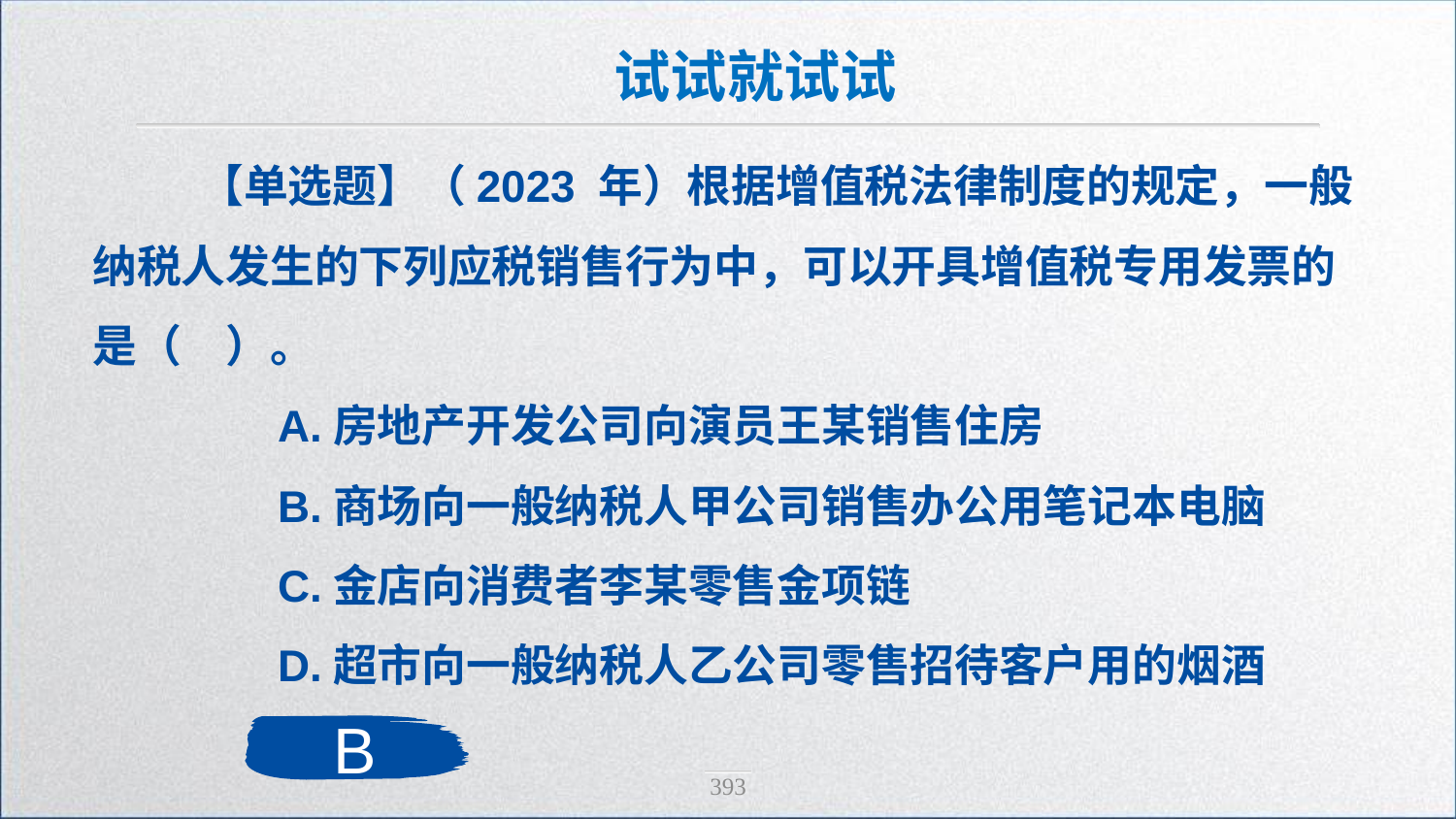

试试就试试
 【单选题】（2023 年）根据增值税法律制度的规定，一般纳税人发生的下列应税销售行为中，可以开具增值税专用发票的是（　）。
　　A.房地产开发公司向演员王某销售住房
　　B.商场向一般纳税人甲公司销售办公用笔记本电脑
　　C.金店向消费者李某零售金项链
　　D.超市向一般纳税人乙公司零售招待客户用的烟酒

B
393